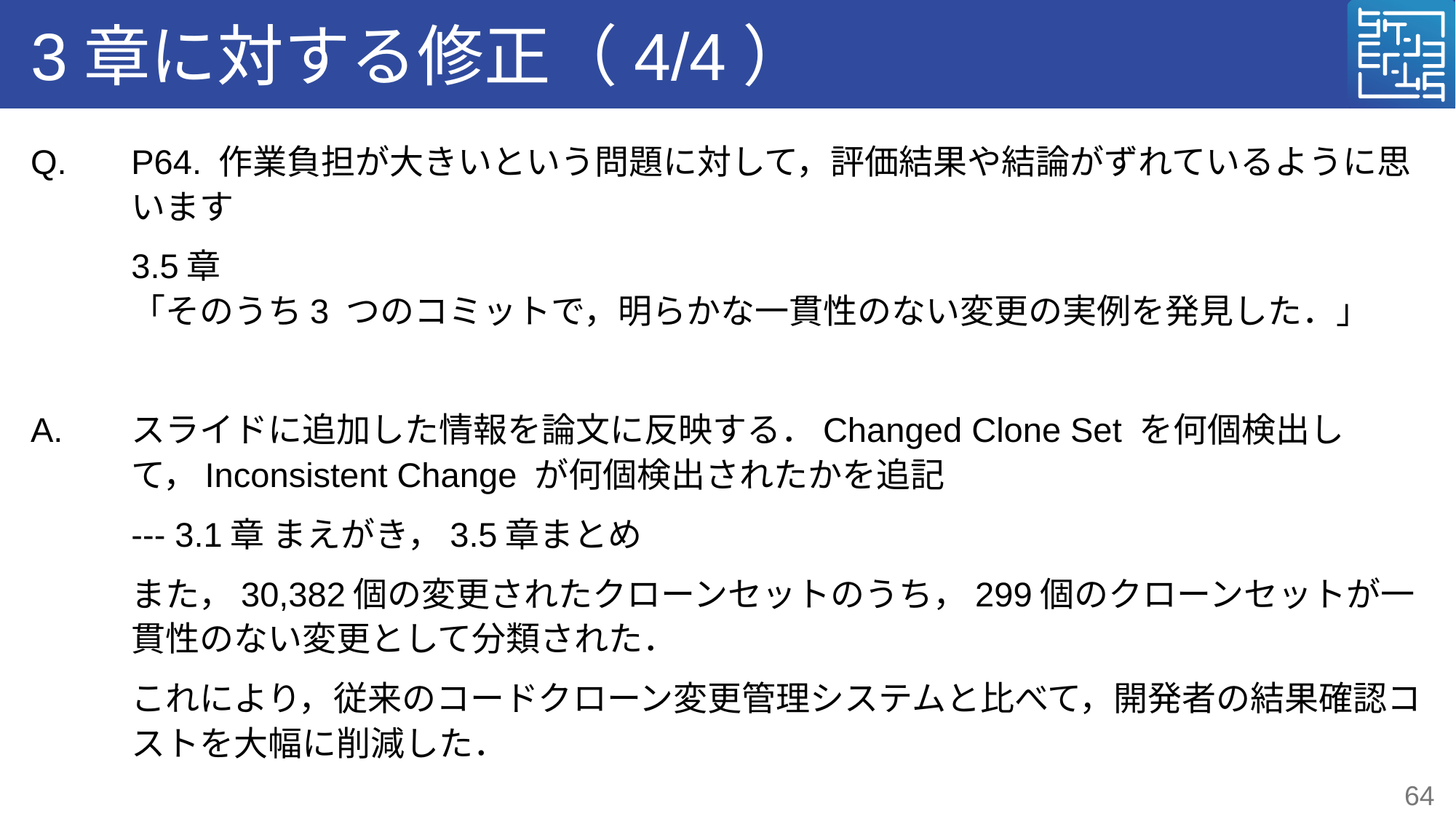

# 3章に対する修正（4/4）
Q.	P64. 作業負担が大きいという問題に対して，評価結果や結論がずれているように思います
	3.5章
「そのうち3 つのコミットで，明らかな一貫性のない変更の実例を発見した．」

A.	スライドに追加した情報を論文に反映する．Changed Clone Set を何個検出して，Inconsistent Change が何個検出されたかを追記
	--- 3.1章 まえがき，3.5章まとめ
	また，30,382個の変更されたクローンセットのうち，299個のクローンセットが一貫性のない変更として分類された．
	これにより，従来のコードクローン変更管理システムと比べて，開発者の結果確認コストを大幅に削減した．

64